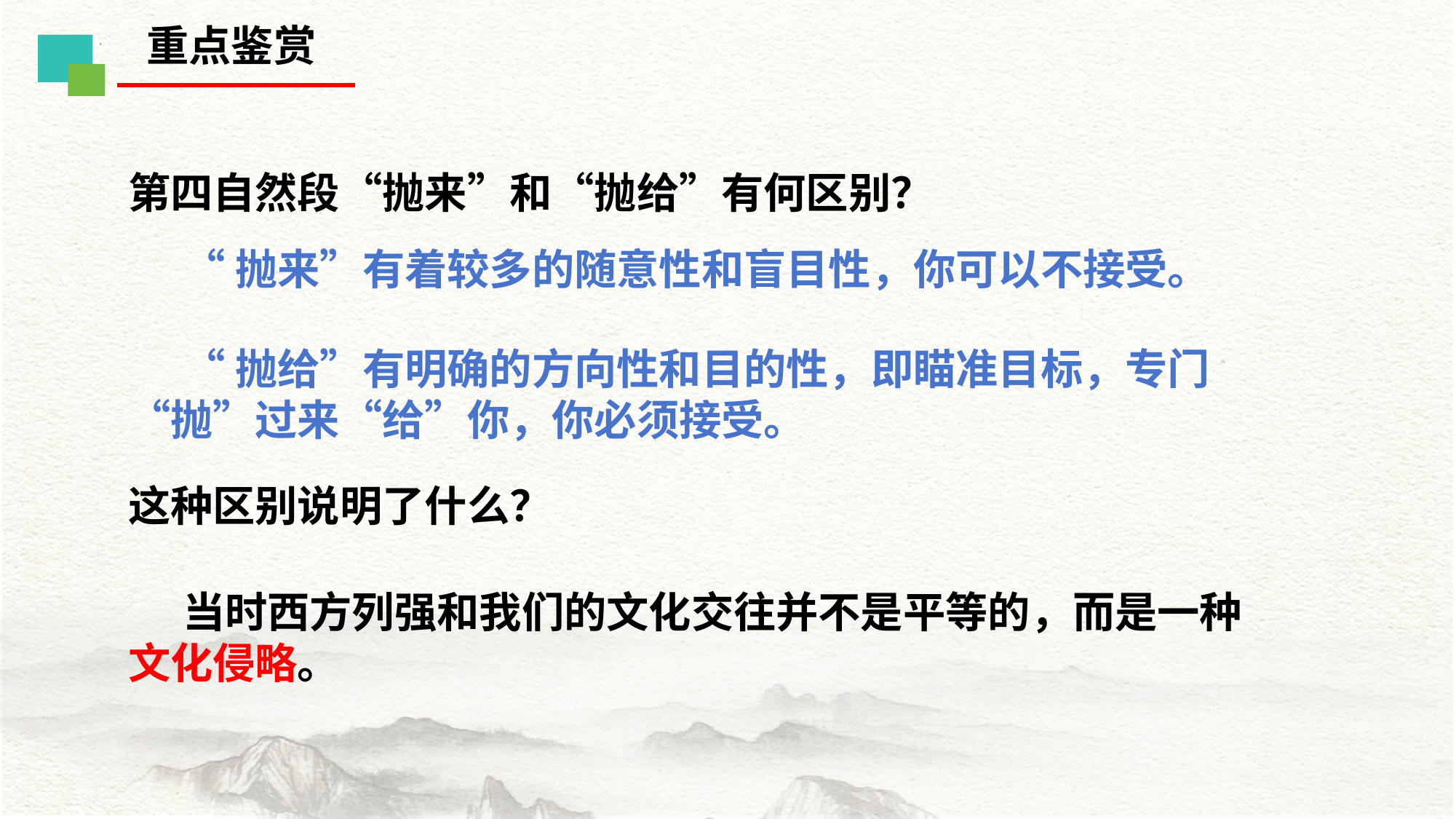

重点鉴赏

第四自然段“抛来”和“抛给”有何区别？
“抛来”有着较多的随意性和盲目性，你可以不接受。
“抛给”有明确的方向性和目的性，即瞄准目标，专门“抛”过来“给”你，你必须接受。
这种区别说明了什么？
当时西方列强和我们的文化交往并不是平等的，而是一种文化侵略。